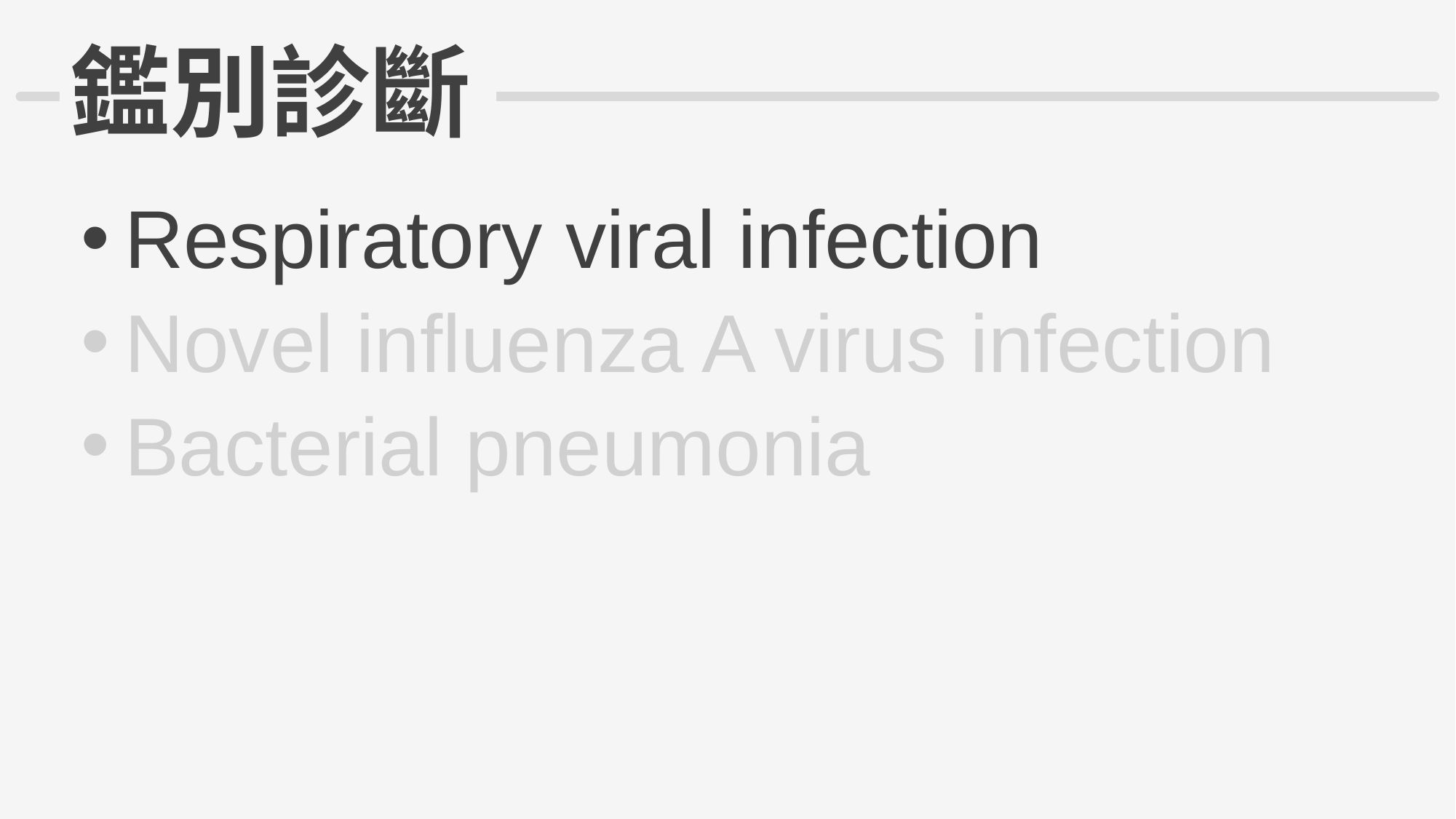

# 鑑別診斷
Respiratory viral infection
Novel influenza A virus infection
Bacterial pneumonia